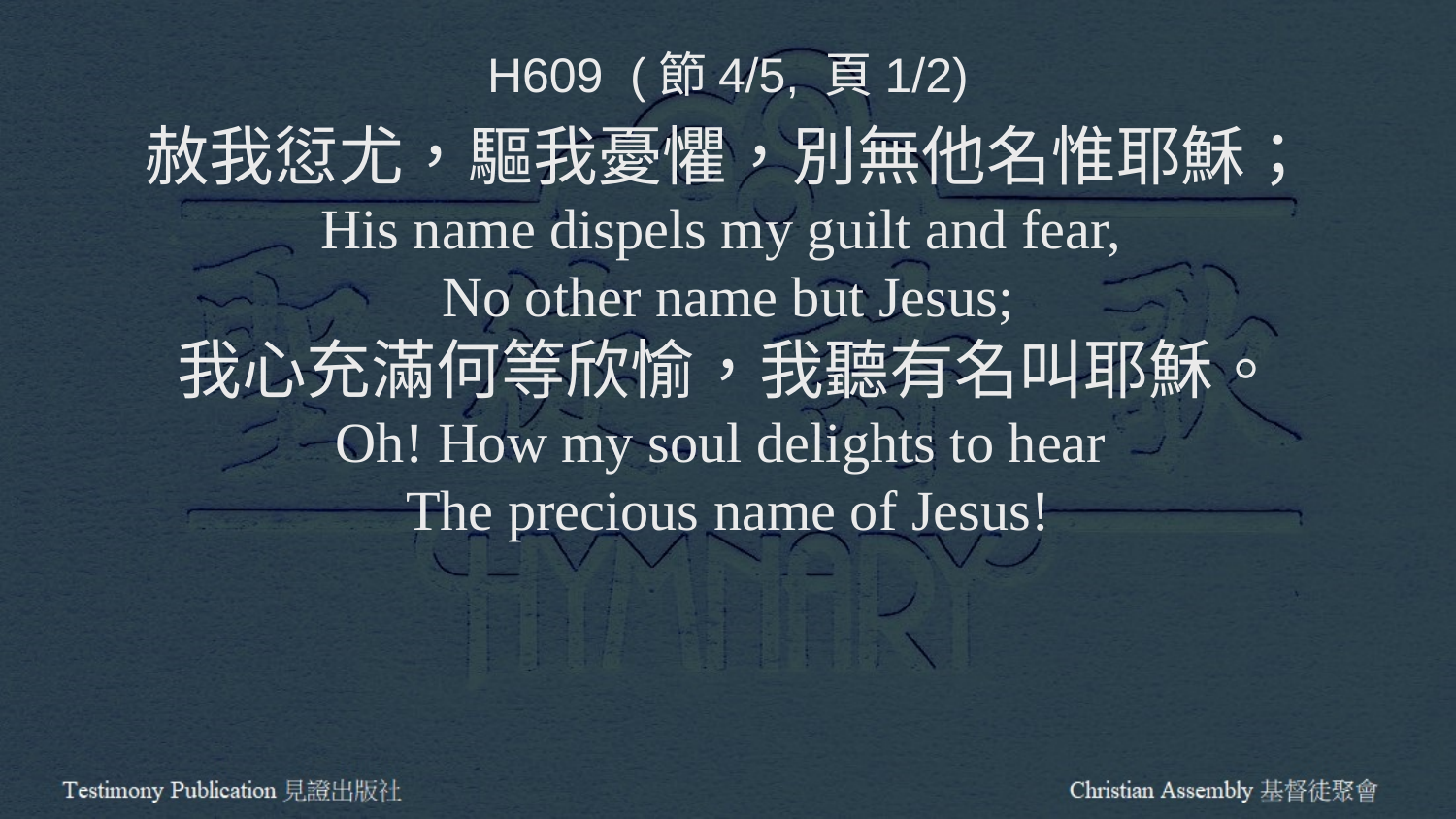

H609  (節4/5, 頁1/2)
赦我愆尤，驅我憂懼，別無他名惟耶穌；
His name dispels my guilt and fear,
No other name but Jesus;
我心充滿何等欣愉，我聽有名叫耶穌。
Oh! How my soul delights to hear
The precious name of Jesus!